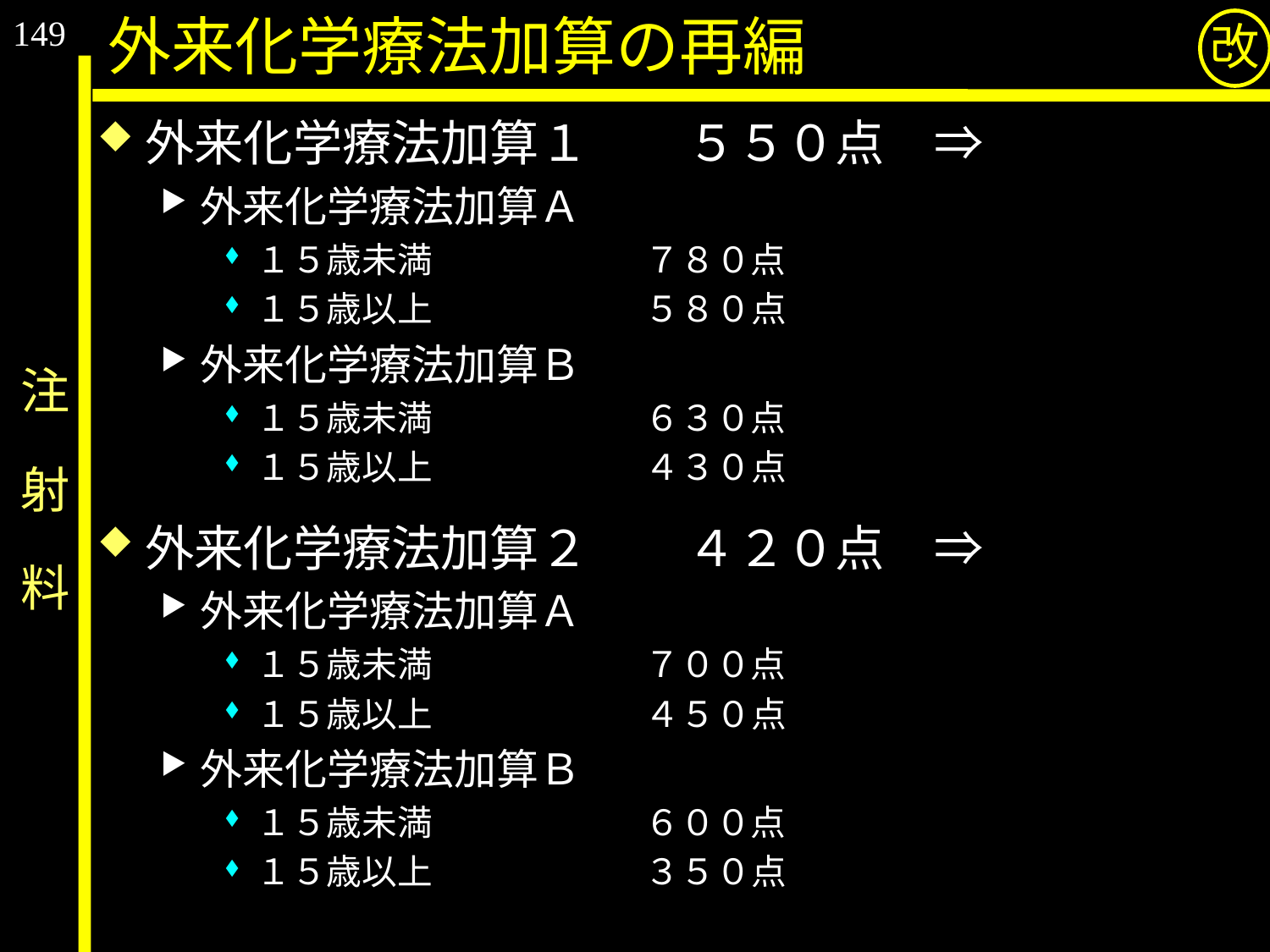

149
外来化学療法加算の再編
改

外来化学療法加算１　　５５０点　⇒
外来化学療法加算Ａ
１５歳未満　　　　　　７８０点
１５歳以上　　　　　　５８０点
外来化学療法加算Ｂ
１５歳未満　　　　　　６３０点
１５歳以上　　　　　　４３０点

外来化学療法加算２　　４２０点　⇒
外来化学療法加算Ａ
１５歳未満　　　　　　７００点
１５歳以上　　　　　　４５０点
外来化学療法加算Ｂ
１５歳未満　　　　　　６００点
１５歳以上　　　　　　３５０点

# 注　射　料